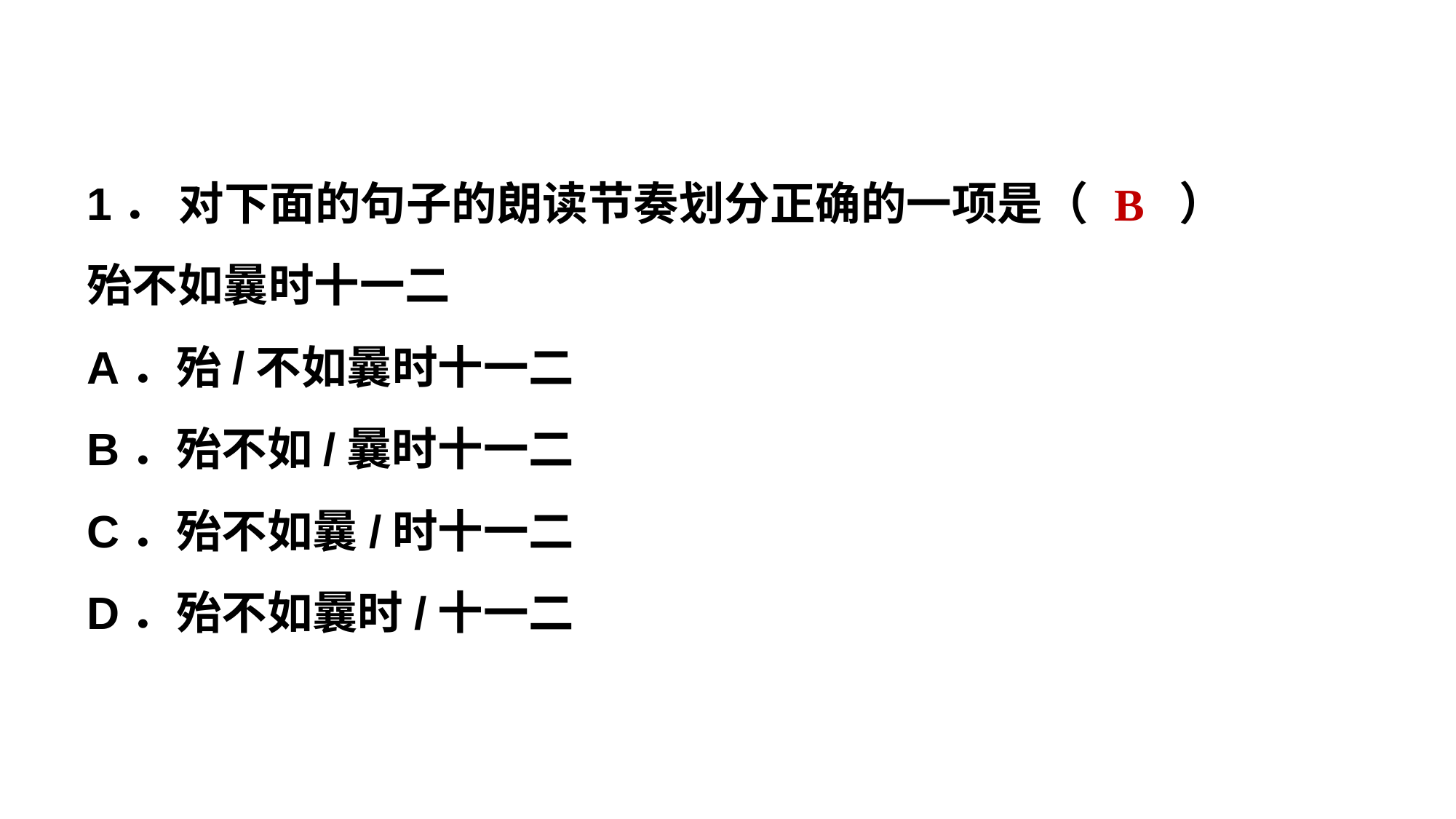

1． 对下面的句子的朗读节奏划分正确的一项是（　　）
殆不如曩时十一二
A．殆/不如曩时十一二
B．殆不如/曩时十一二
C．殆不如曩/时十一二
D．殆不如曩时/十一二
B